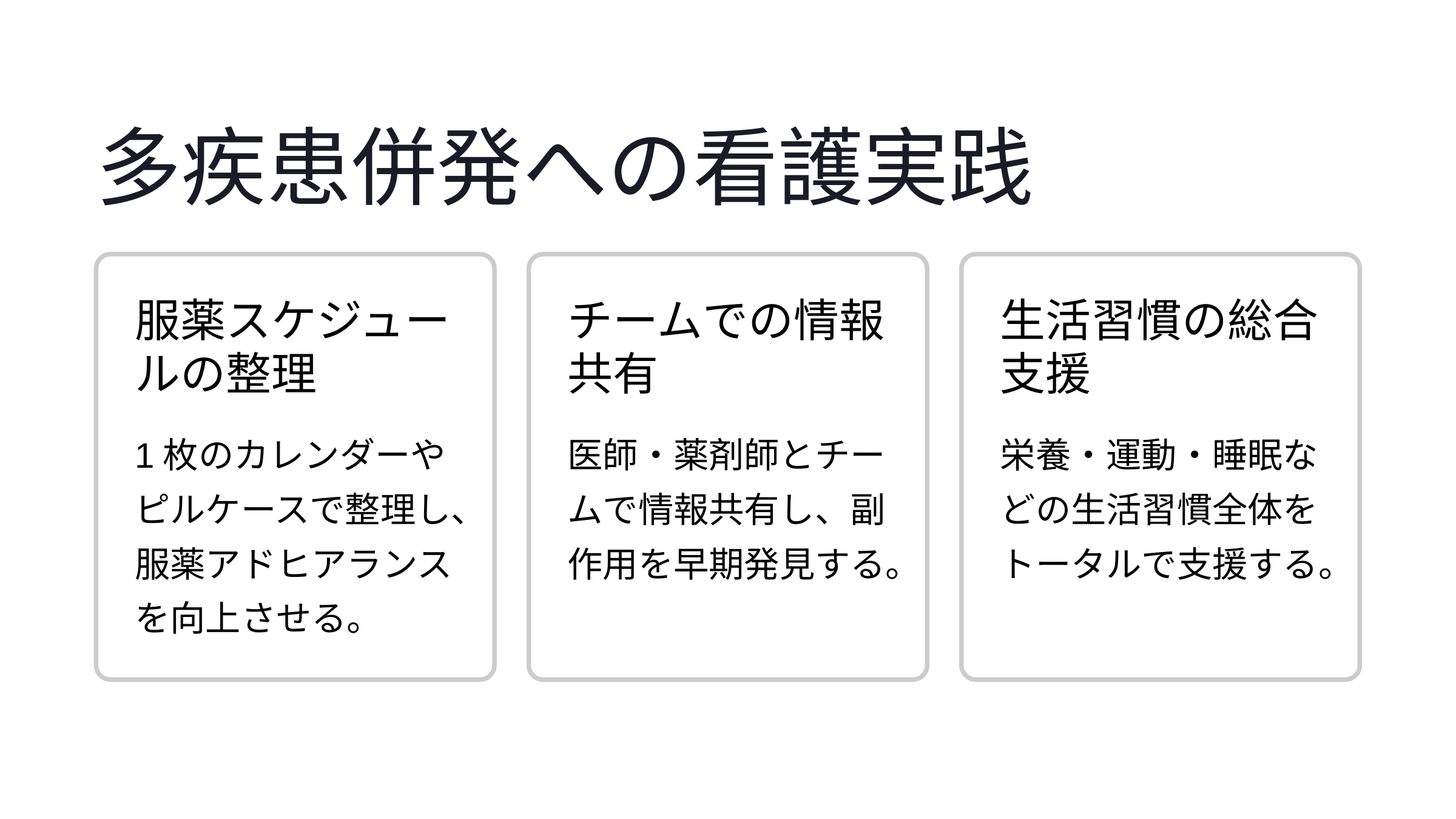

多疾患併発への看護実践

服薬スケジュールの整理
チームでの情報共有
生活習慣の総合支援
1枚のカレンダーやピルケースで整理し、服薬アドヒアランスを向上させる。
医師・薬剤師とチームで情報共有し、副作用を早期発見する。
栄養・運動・睡眠などの生活習慣全体をトータルで支援する。